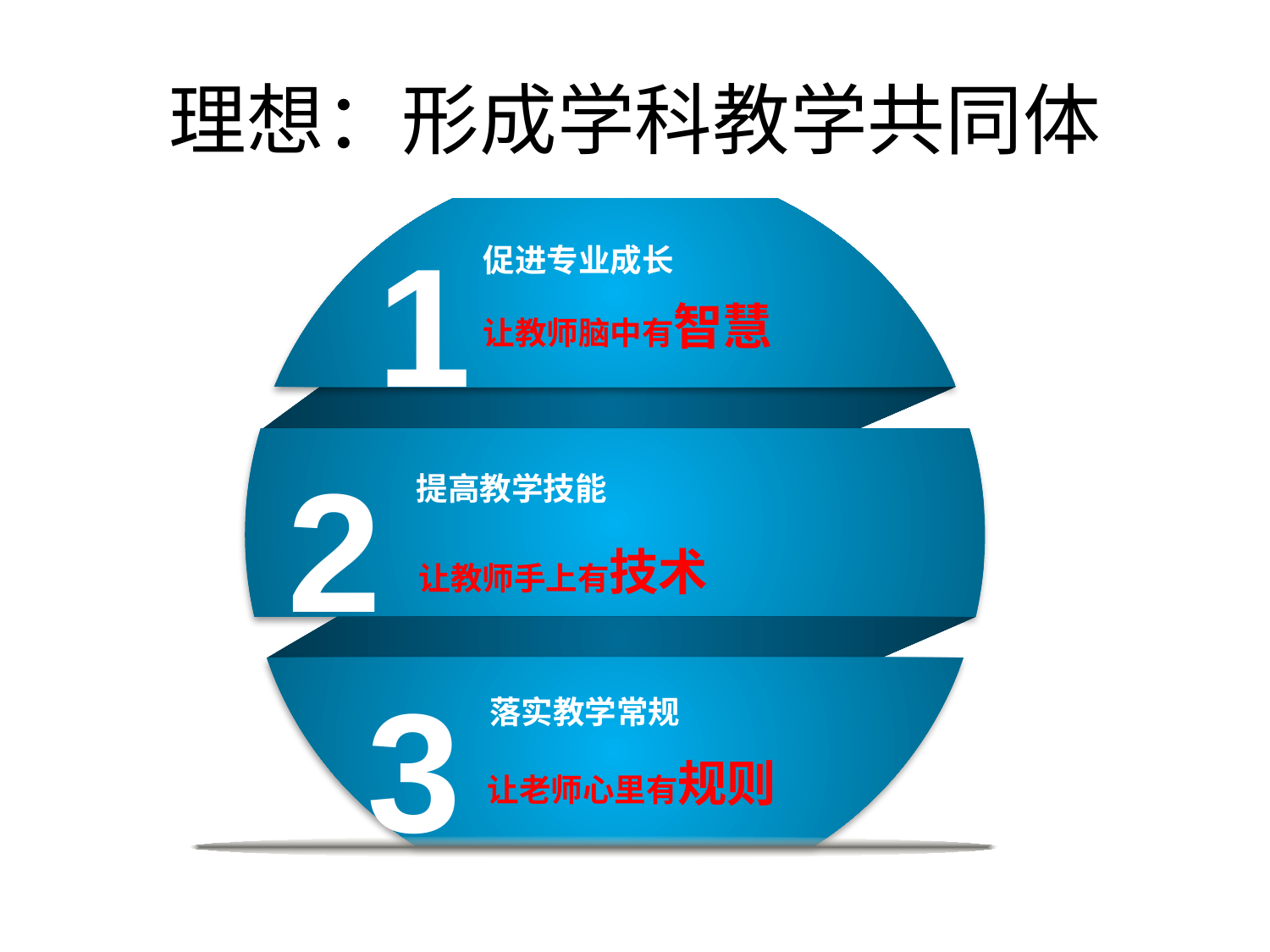

# 理想：形成学科教学共同体
1

促进专业成长
让教师脑中有智慧
2
提高教学技能
让教师手上有技术
3
落实教学常规
让老师心里有规则